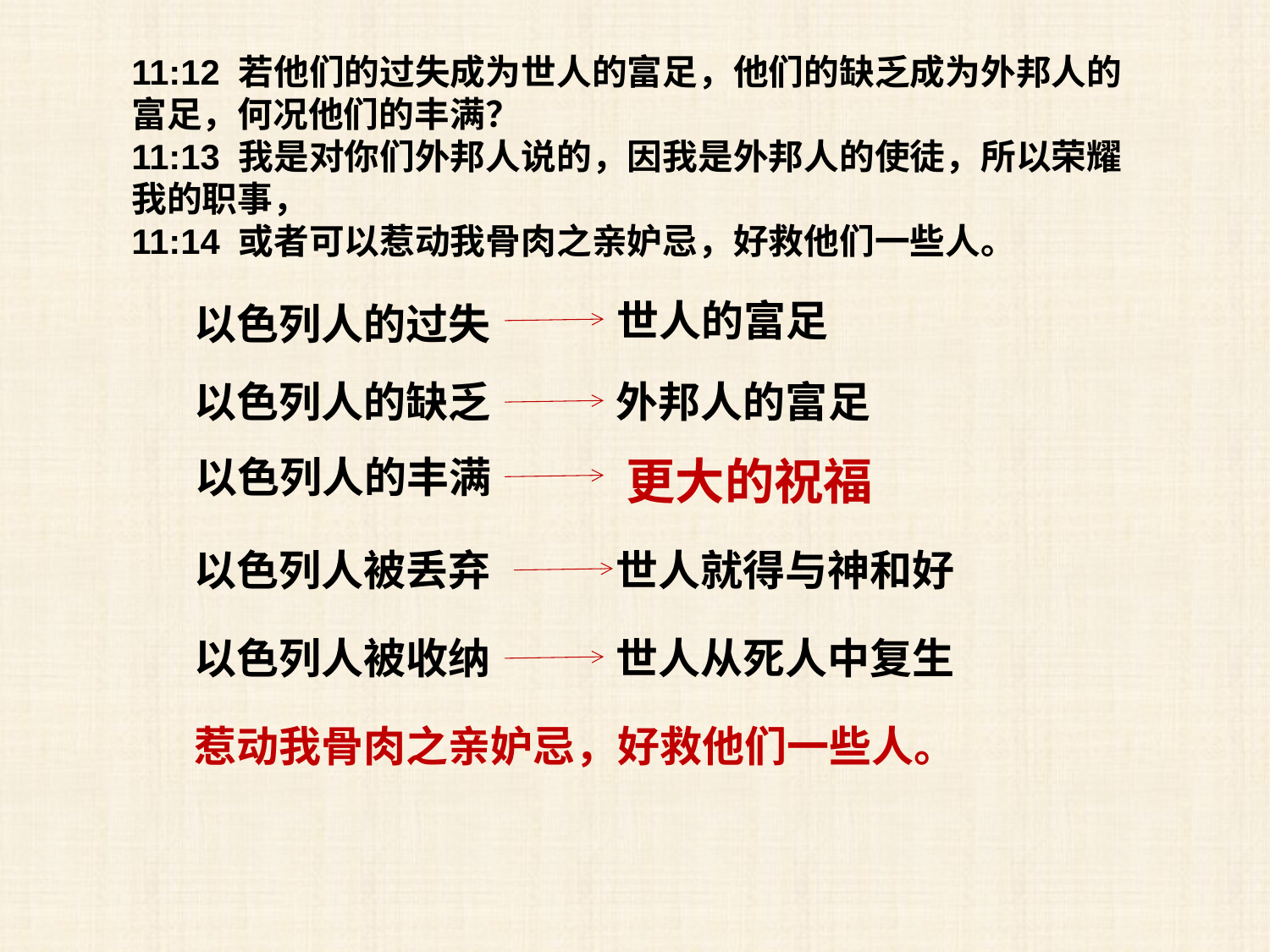

11:12 若他们的过失成为世人的富足，他们的缺乏成为外邦人的富足，何况他们的丰满？
11:13 我是对你们外邦人说的，因我是外邦人的使徒，所以荣耀我的职事，
11:14 或者可以惹动我骨肉之亲妒忌，好救他们一些人。
世人的富足
以色列人的过失
以色列人的缺乏
外邦人的富足
以色列人的丰满
更大的祝福
以色列人被丢弃
世人就得与神和好
以色列人被收纳
世人从死人中复生
惹动我骨肉之亲妒忌，好救他们一些人。